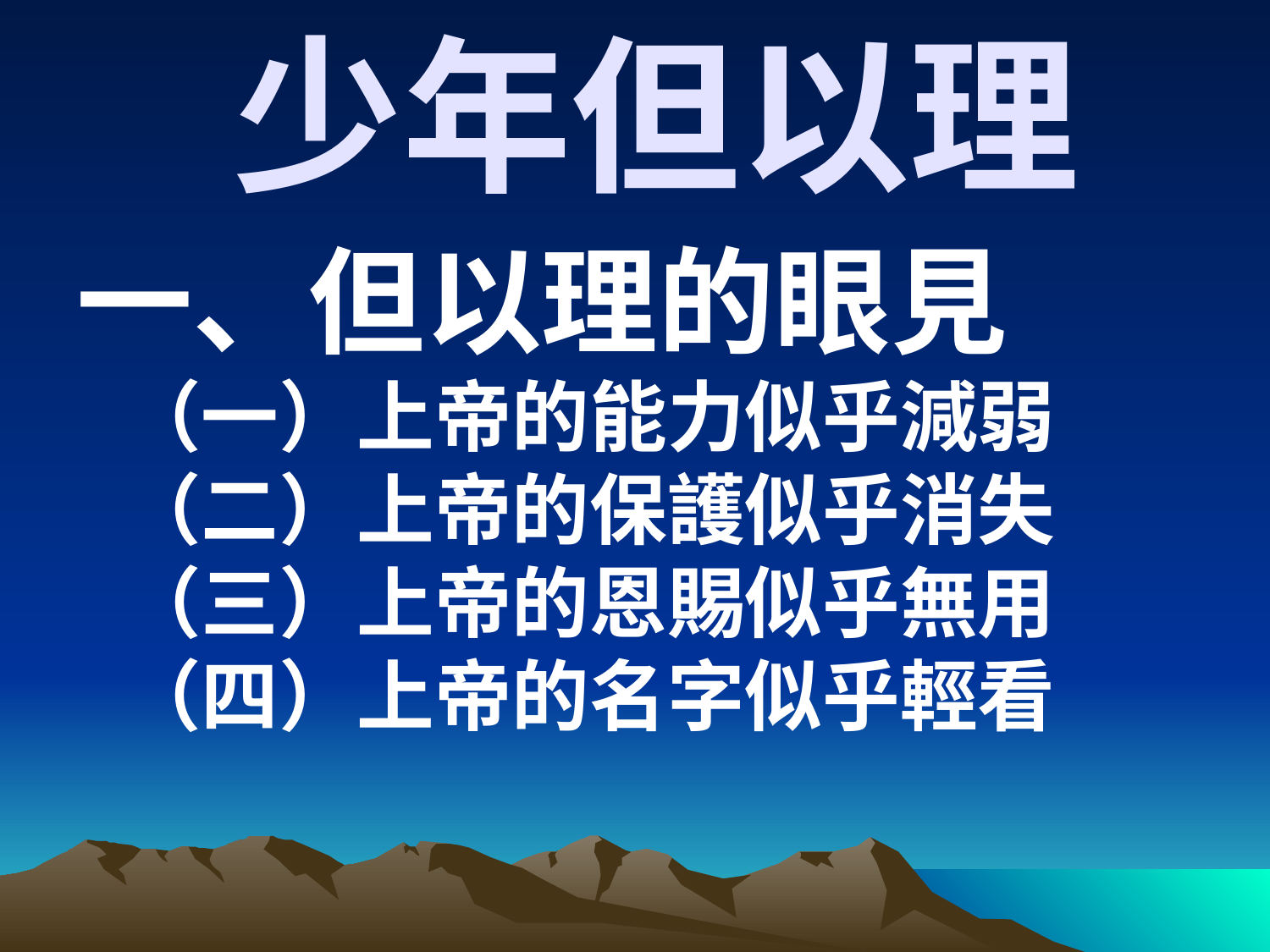

# 少年但以理
一、但以理的眼見      	（一）上帝的能力似乎減弱	（二）上帝的保護似乎消失	（三）上帝的恩賜似乎無用	（四）上帝的名字似乎輕看